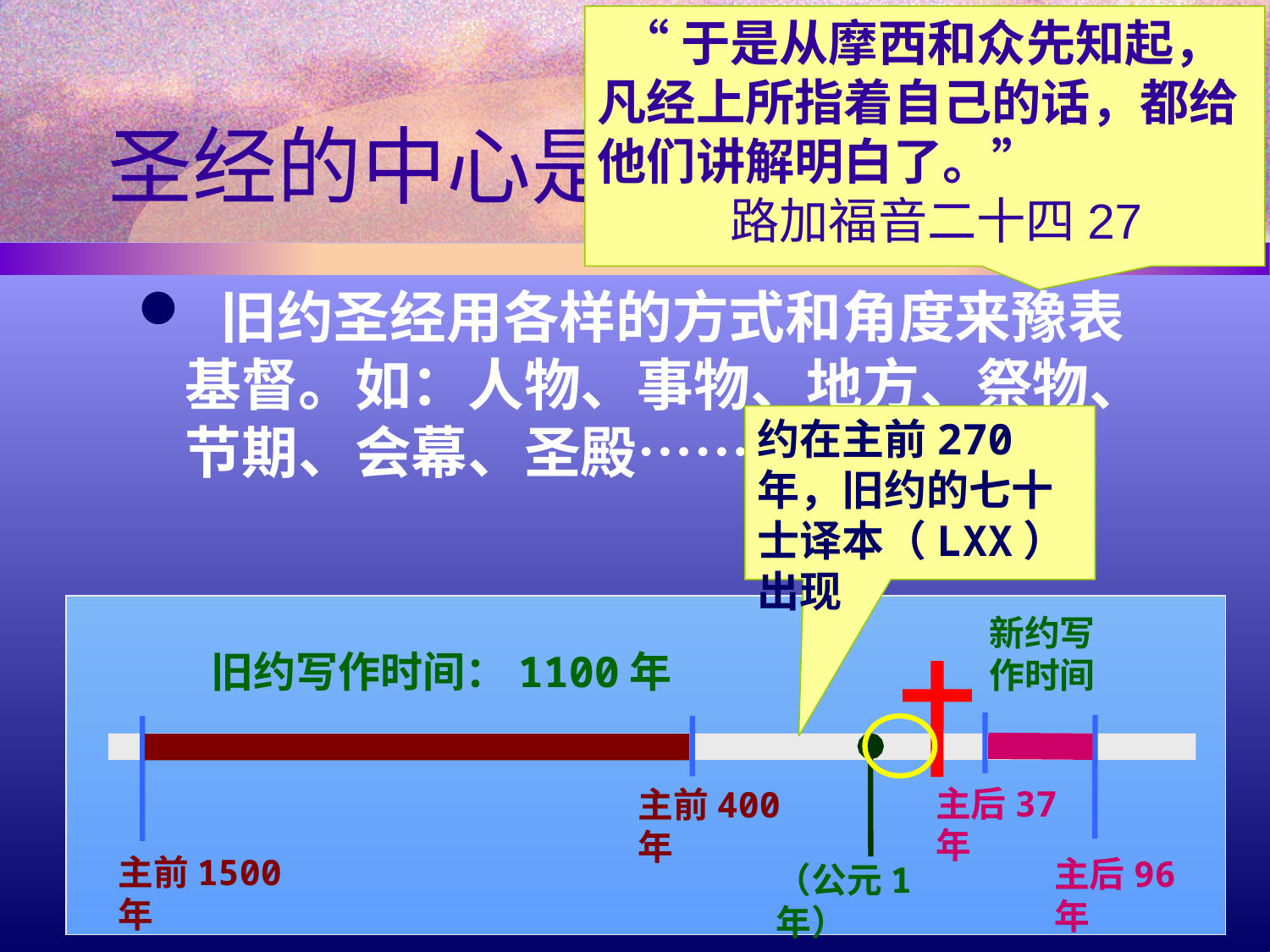

“于是从摩西和众先知起，凡经上所指着自己的话，都给他们讲解明白了。”
           路加福音二十四27
# 圣经的中心是启示基督
 旧约圣经用各样的方式和角度来豫表基督。如：人物、事物、地方、祭物、节期、会幕、圣殿……

约在主前270年，旧约的七十士译本（LXX）出现

新约写作时间
旧约写作时间：1100年

主后37年
主前400年
主前1500年
主后96年
（公元1年）